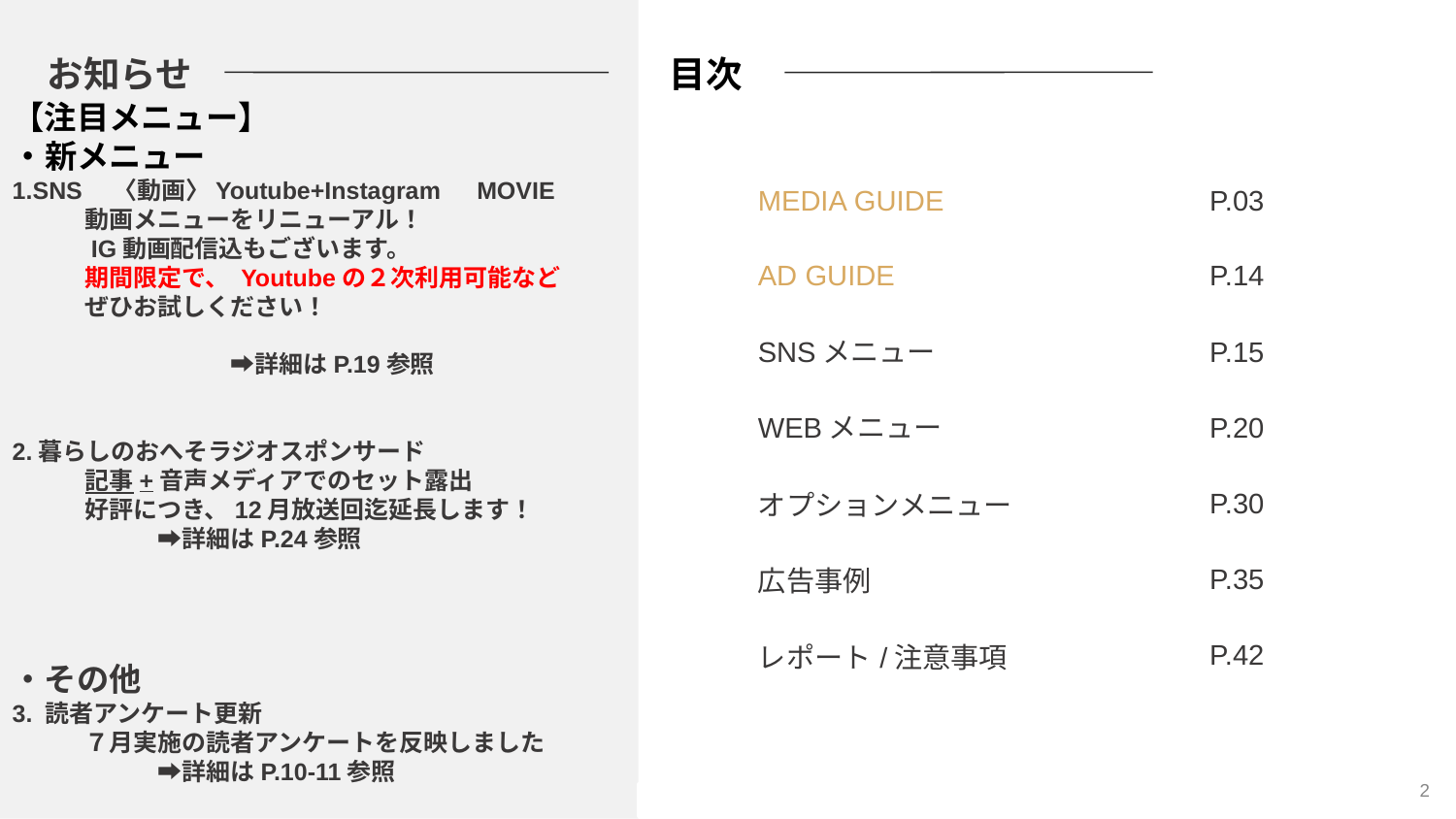

目次
お知らせ

【注目メニュー】
・新メニュー
1.SNS　〈動画〉Youtube+Instagram　MOVIE
　　　動画メニューをリニューアル！
　　　IG動画配信込もございます。
　　　期間限定で、 Youtubeの２次利用可能など
　　　ぜひお試しください！
　　　　　　　　　➡詳細はP.19参照

2.暮らしのおへそラジオスポンサード
　　　記事+音声メディアでのセット露出
　　　好評につき、12月放送回迄延長します！
　　　　　　➡詳細はP.24参照

・その他
3. 読者アンケート更新
　　　７月実施の読者アンケートを反映しました
　　　　　　➡詳細はP.10-11参照

| MEDIA GUIDE | P.03 |
| --- | --- |
| AD GUIDE | P.14 |
| SNSメニュー | P.15 |
| WEBメニュー | P.20 |
| オプションメニュー | P.30 |
| 広告事例 | P.35 |
| レポート/注意事項 | P.42 |
2